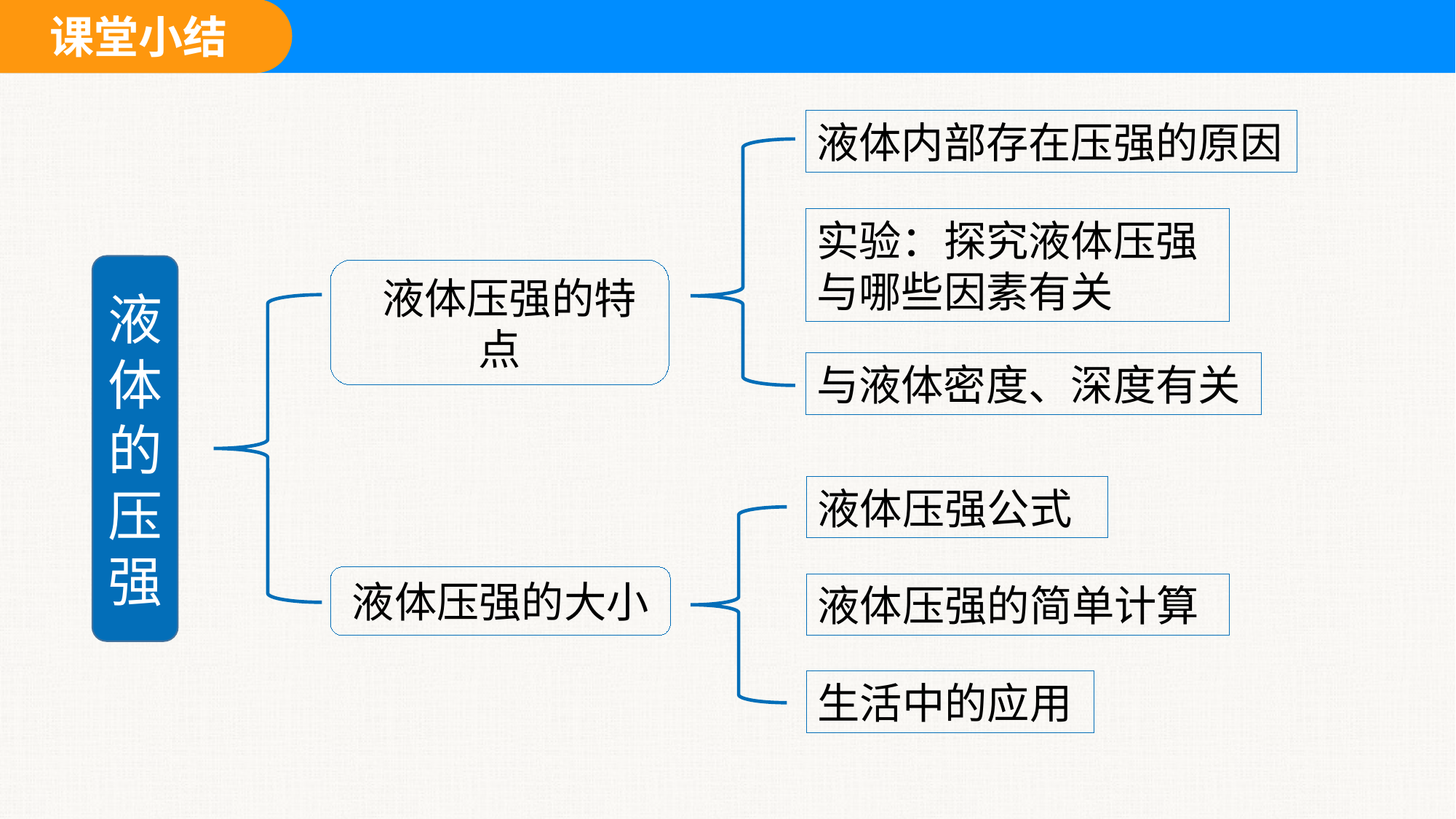

液体内部存在压强的原因

实验：探究液体压强与哪些因素有关
液体的压强
 液体压强的特点

与液体密度、深度有关
液体压强公式

液体压强的大小
液体压强的简单计算
生活中的应用